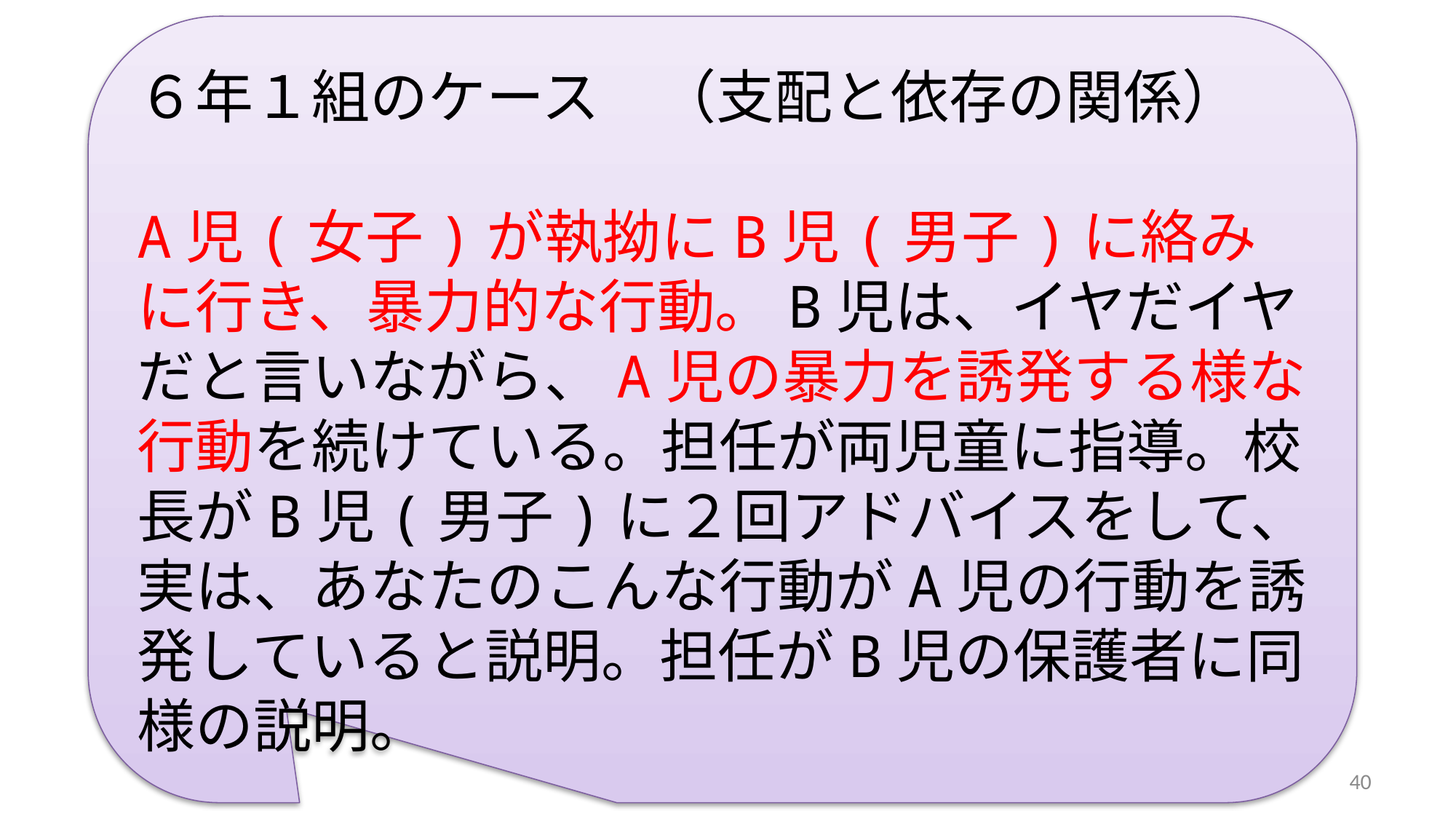

６年１組のケース　（支配と依存の関係）

A児(女子)が執拗にB児(男子)に絡みに行き、暴力的な行動。B児は、イヤだイヤだと言いながら、A児の暴力を誘発する様な行動を続けている。担任が両児童に指導。校長がB児(男子)に２回アドバイスをして、実は、あなたのこんな行動がA児の行動を誘発していると説明。担任がB児の保護者に同様の説明。

40